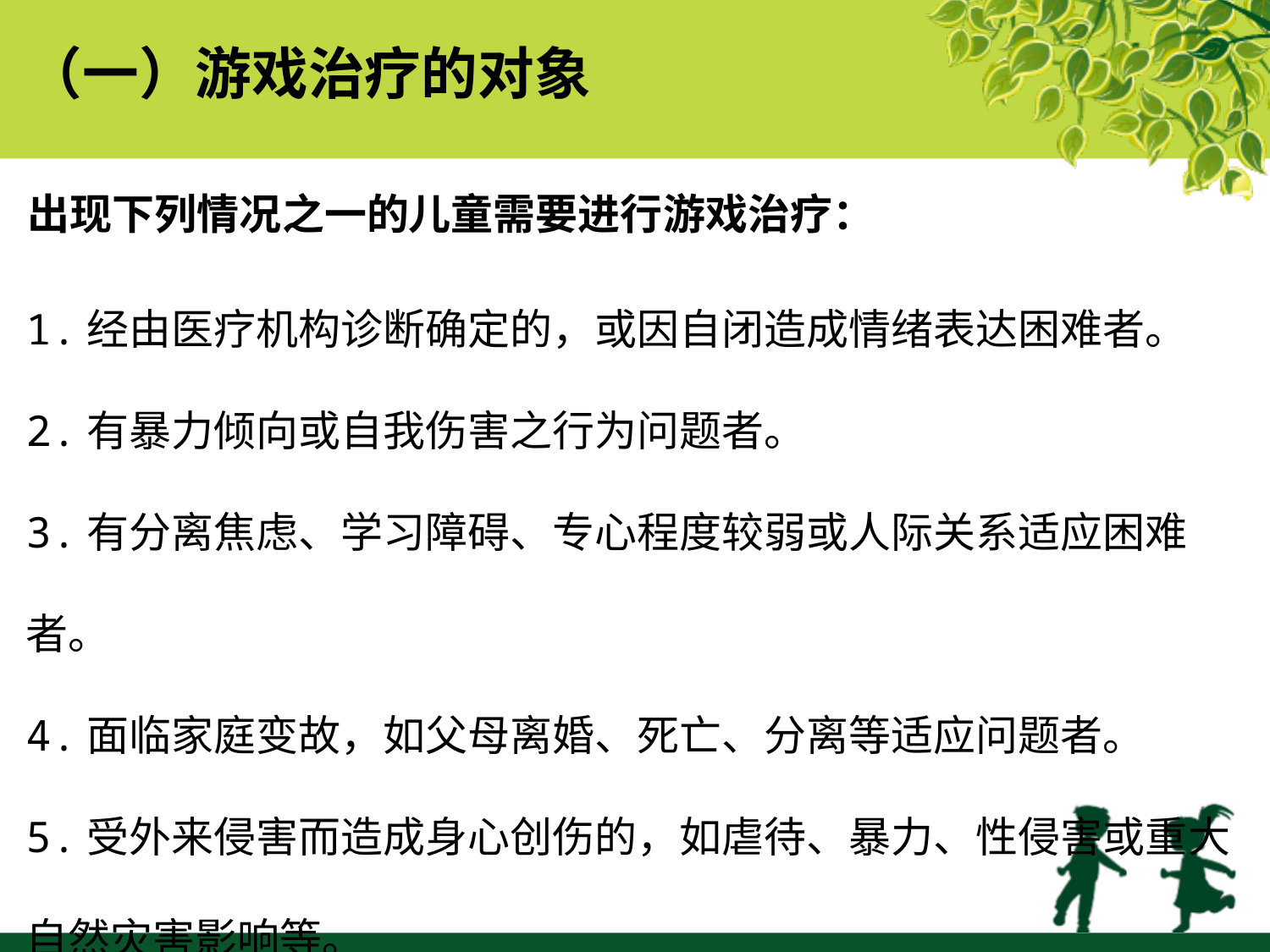

（一）游戏治疗的对象
出现下列情况之一的儿童需要进行游戏治疗：
1.经由医疗机构诊断确定的，或因自闭造成情绪表达困难者。
2.有暴力倾向或自我伤害之行为问题者。
3.有分离焦虑、学习障碍、专心程度较弱或人际关系适应困难者。
4.面临家庭变故，如父母离婚、死亡、分离等适应问题者。
5.受外来侵害而造成身心创伤的，如虐待、暴力、性侵害或重大自然灾害影响等。